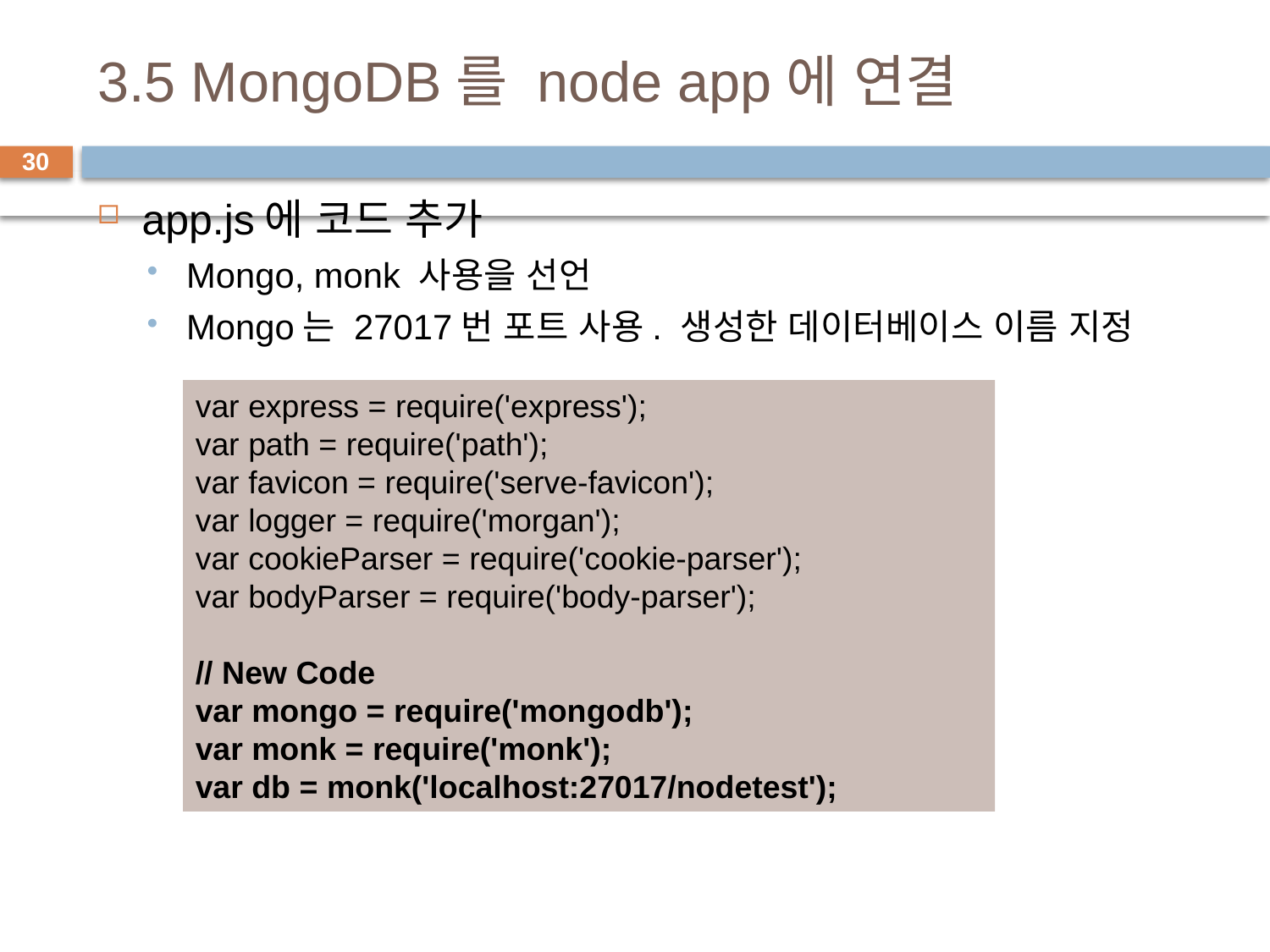

# 3.5 MongoDB를 node app에 연결
30
app.js에 코드 추가
Mongo, monk 사용을 선언
Mongo는 27017번 포트 사용. 생성한 데이터베이스 이름 지정
var express = require('express');
var path = require('path');
var favicon = require('serve-favicon');
var logger = require('morgan');
var cookieParser = require('cookie-parser');
var bodyParser = require('body-parser');

// New Code
var mongo = require('mongodb');
var monk = require('monk');
var db = monk('localhost:27017/nodetest');